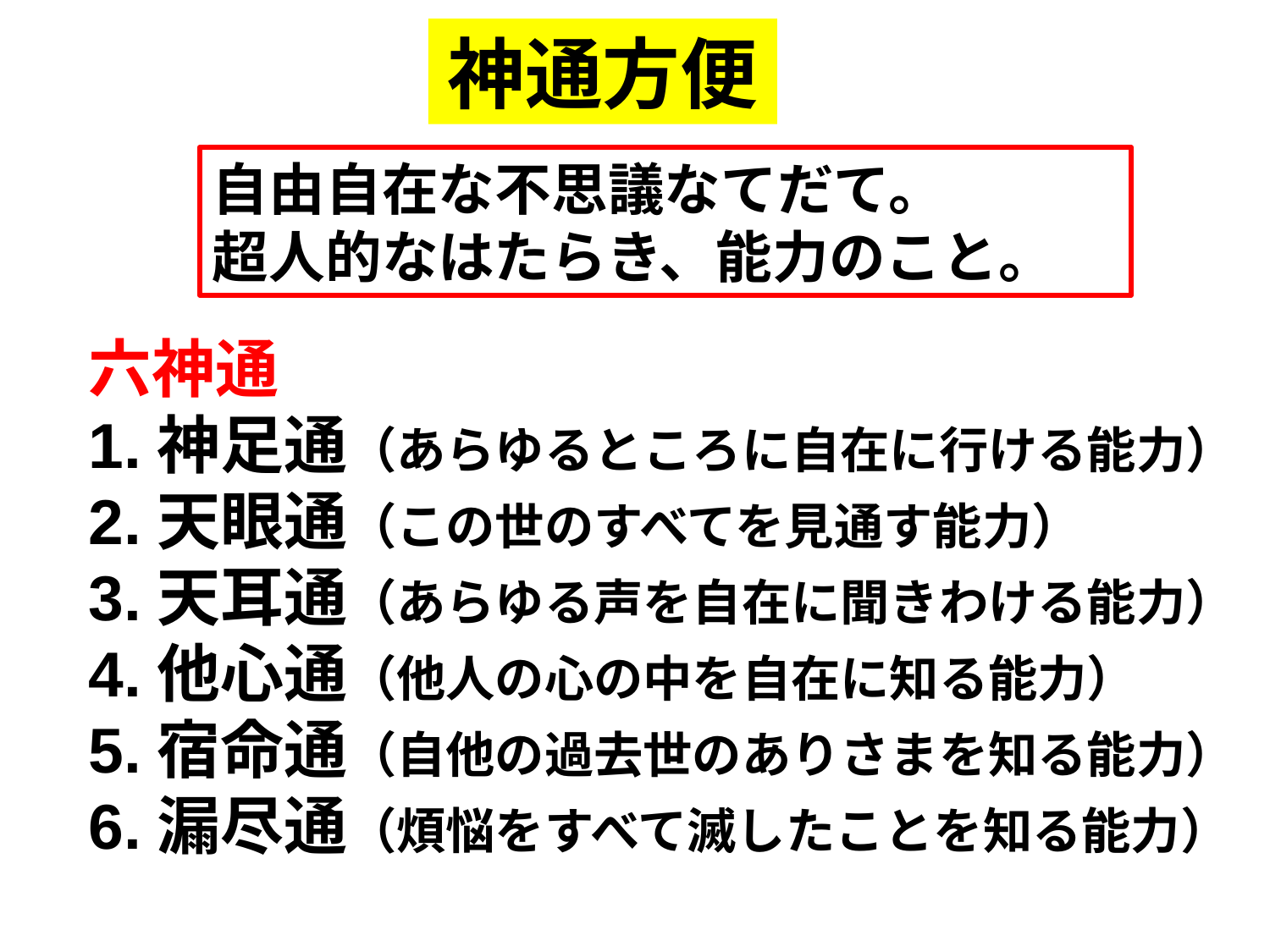

神通方便
自由自在な不思議なてだて。
超人的なはたらき、能力のこと。
六神通
1.神足通（あらゆるところに自在に行ける能力）
2.天眼通（この世のすべてを見通す能力）
3.天耳通（あらゆる声を自在に聞きわける能力）
4.他心通（他人の心の中を自在に知る能力）
5.宿命通（自他の過去世のありさまを知る能力）
6.漏尽通（煩悩をすべて滅したことを知る能力）